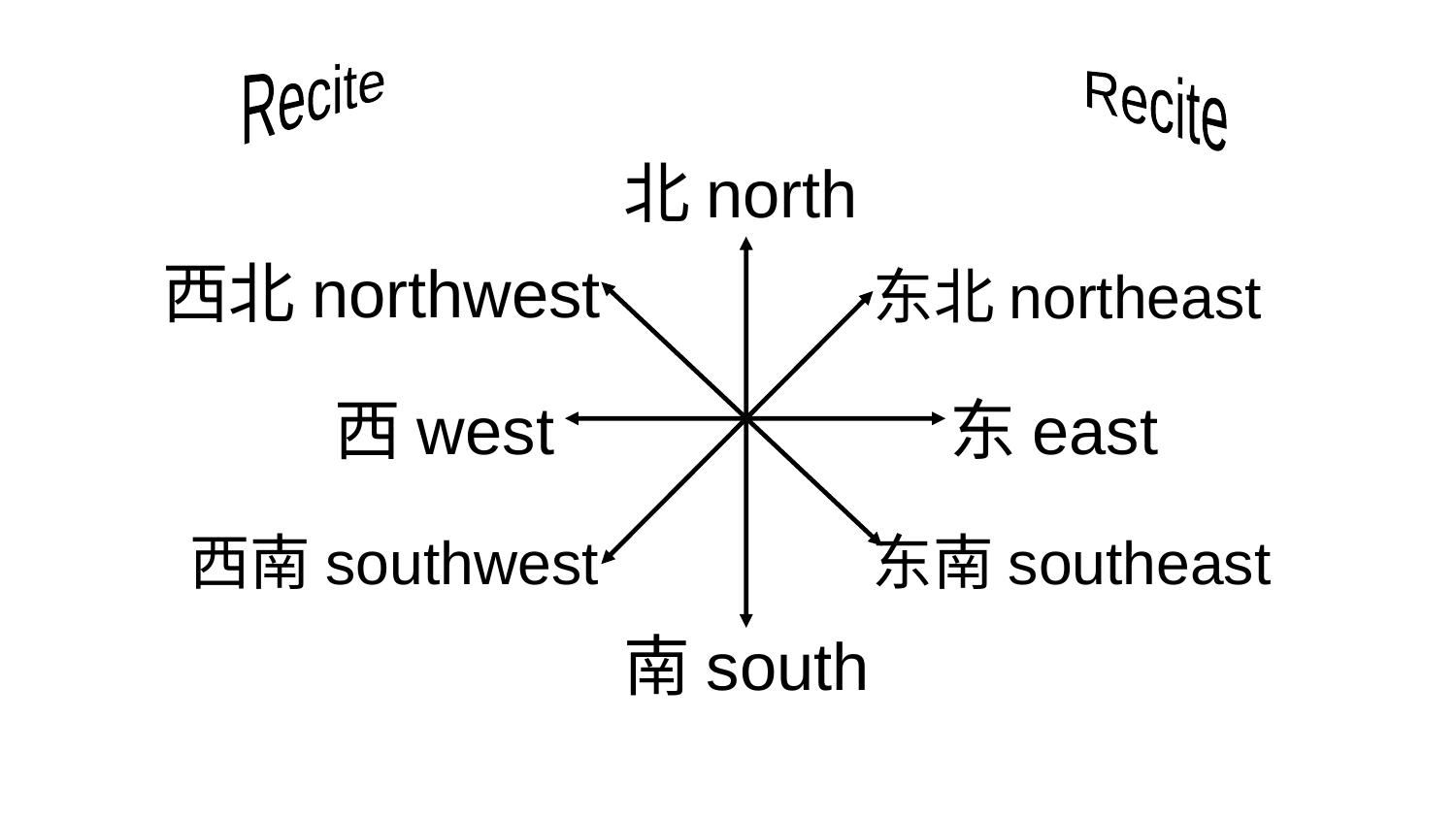

Recite
Recite
北north

西北northwest
东北northeast

西west
东east

西南southwest
东南southeast
南south